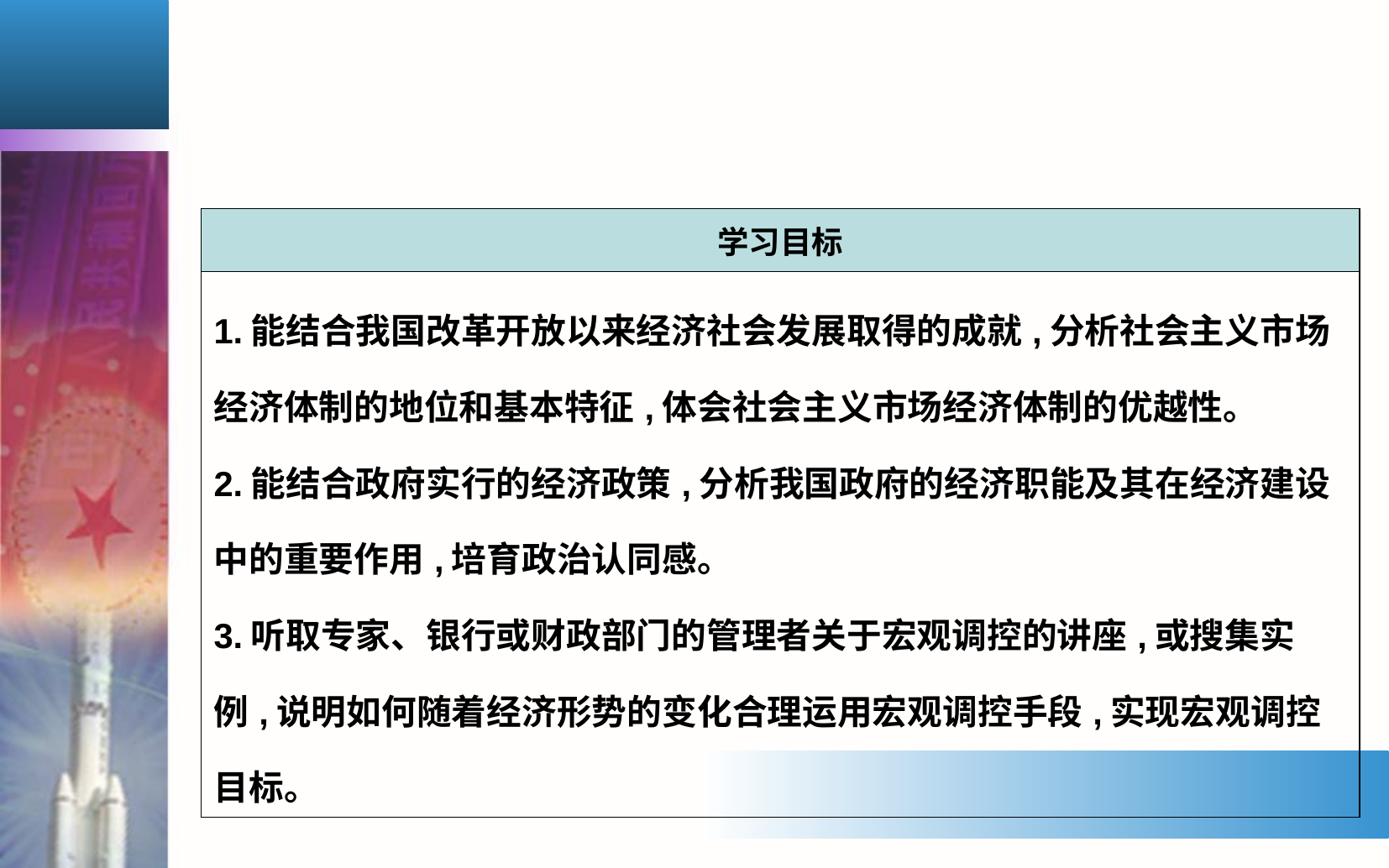

| 学习目标 |
| --- |
| 1.能结合我国改革开放以来经济社会发展取得的成就,分析社会主义市场经济体制的地位和基本特征,体会社会主义市场经济体制的优越性。 2.能结合政府实行的经济政策,分析我国政府的经济职能及其在经济建设中的重要作用,培育政治认同感。 3.听取专家、银行或财政部门的管理者关于宏观调控的讲座,或搜集实例,说明如何随着经济形势的变化合理运用宏观调控手段,实现宏观调控目标。 |